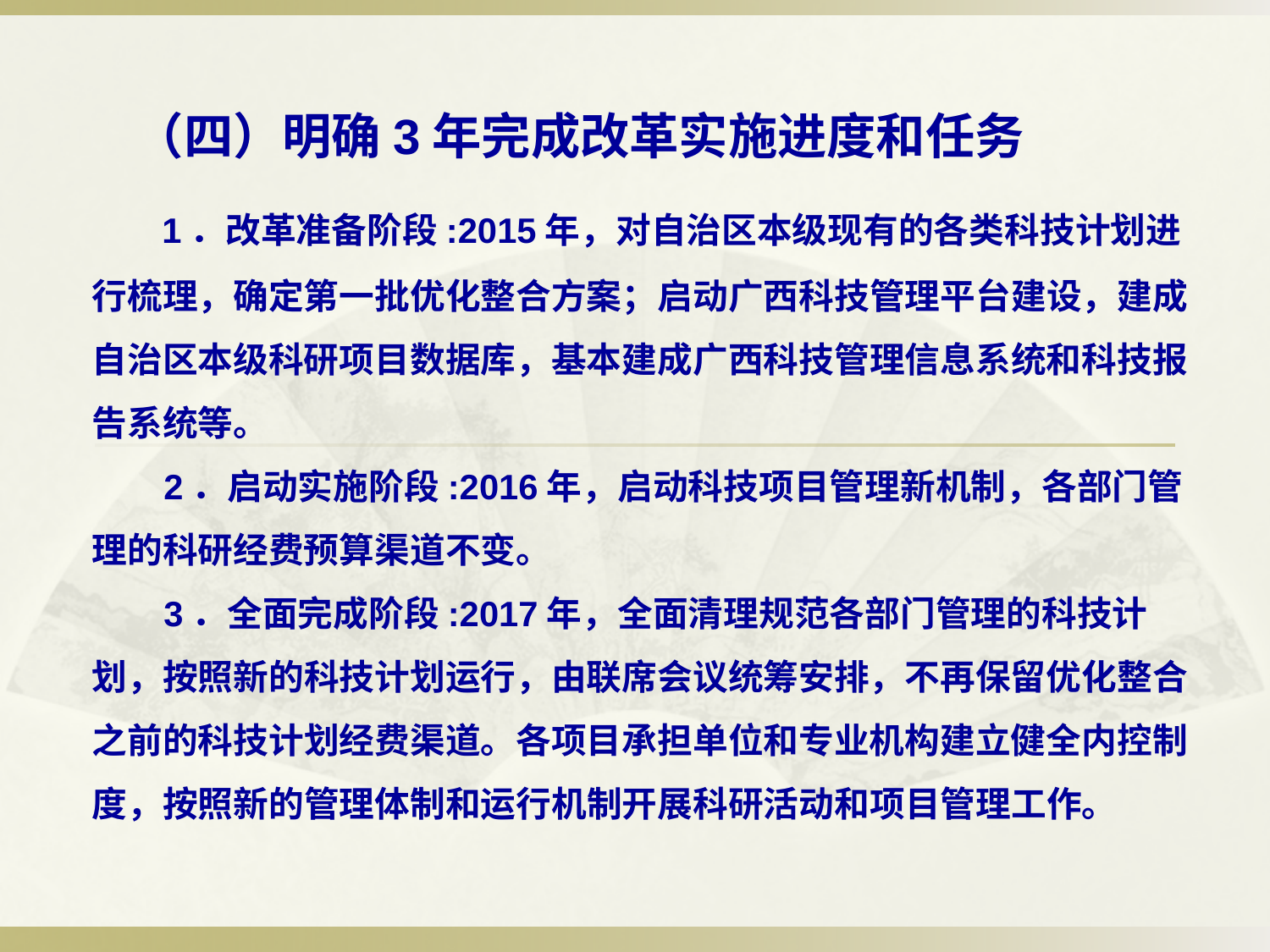

（四）明确3年完成改革实施进度和任务
  1．改革准备阶段:2015年，对自治区本级现有的各类科技计划进行梳理，确定第一批优化整合方案；启动广西科技管理平台建设，建成自治区本级科研项目数据库，基本建成广西科技管理信息系统和科技报告系统等。
   2．启动实施阶段:2016年，启动科技项目管理新机制，各部门管理的科研经费预算渠道不变。
   3．全面完成阶段:2017年，全面清理规范各部门管理的科技计划，按照新的科技计划运行，由联席会议统筹安排，不再保留优化整合之前的科技计划经费渠道。各项目承担单位和专业机构建立健全内控制度，按照新的管理体制和运行机制开展科研活动和项目管理工作。